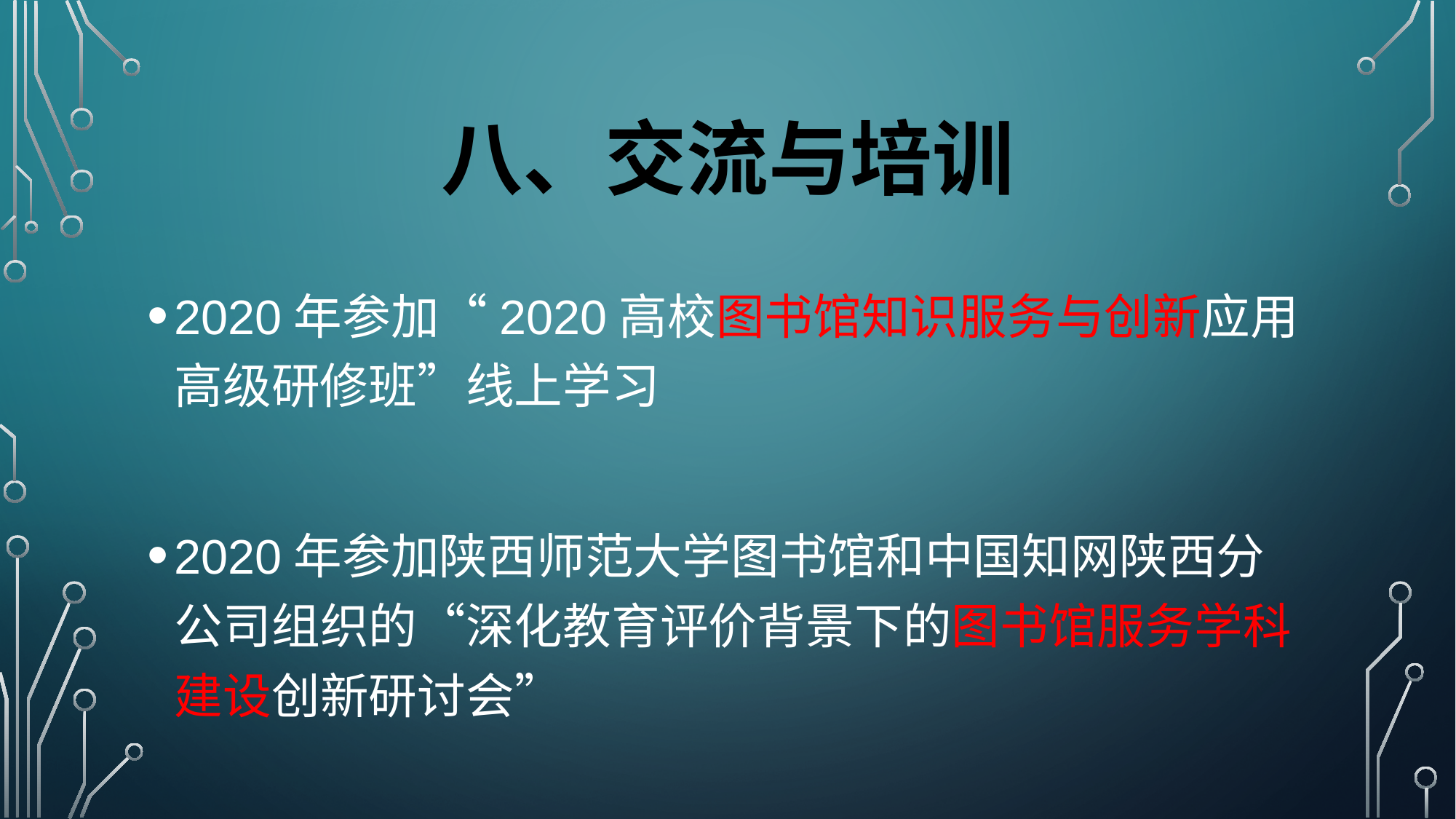

# 八、交流与培训
2020年参加“2020高校图书馆知识服务与创新应用高级研修班”线上学习

2020年参加陕西师范大学图书馆和中国知网陕西分公司组织的“深化教育评价背景下的图书馆服务学科建设创新研讨会”